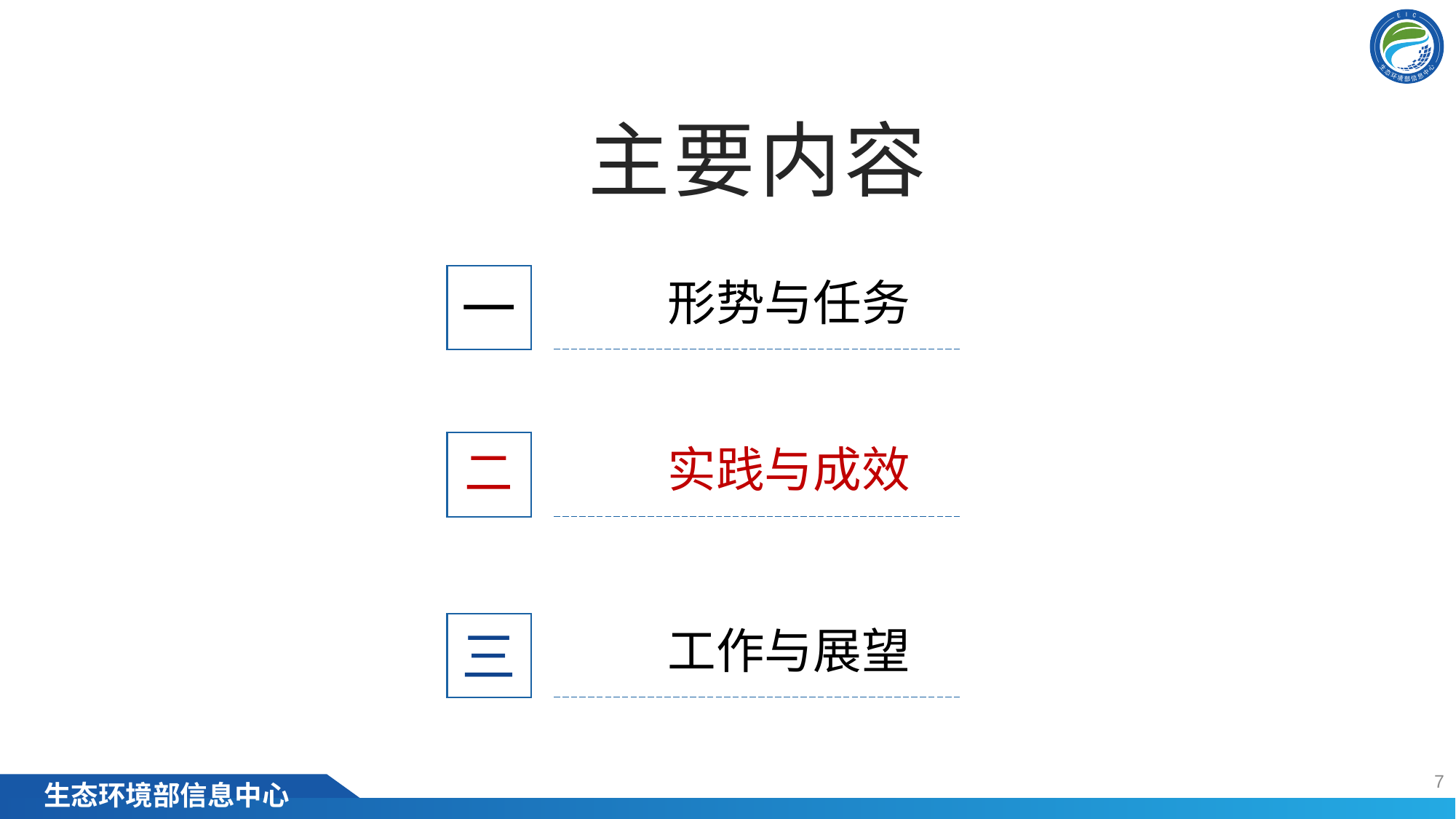

主要内容

形势与任务
一

实践与成效
二

工作与展望
三
7